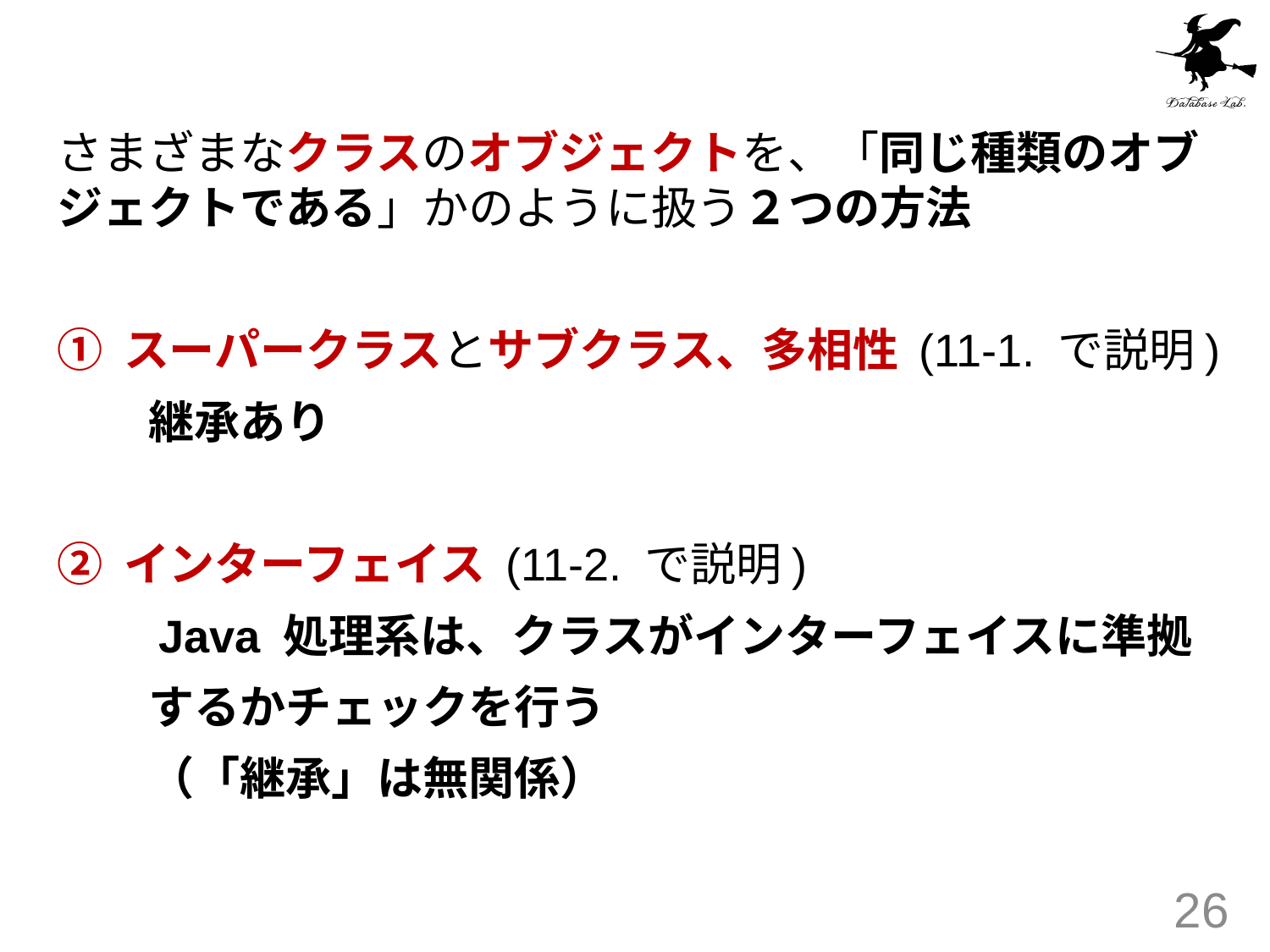

さまざまなクラスのオブジェクトを、「同じ種類のオブジェクトである」かのように扱う２つの方法

① スーパークラスとサブクラス、多相性 (11-1. で説明)
　　継承あり

② インターフェイス (11-2. で説明)
　　Java 処理系は、クラスがインターフェイスに準拠
　　するかチェックを行う
　　（「継承」は無関係）
26